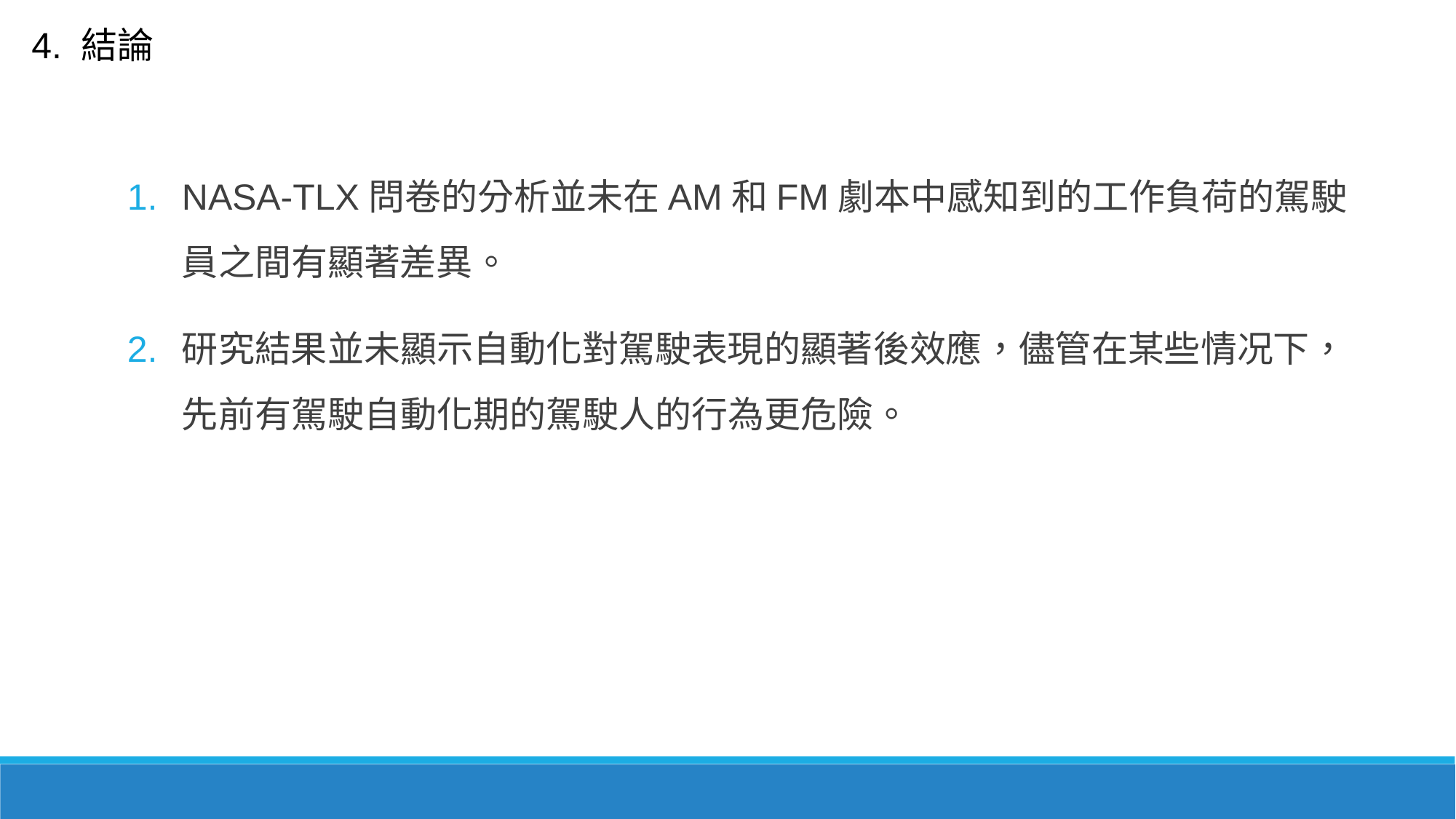

4. 結論
NASA-TLX問卷的分析並未在AM和FM劇本中感知到的工作負荷的駕駛員之間有顯著差異。
研究結果並未顯示自動化對駕駛表現的顯著後效應，儘管在某些情况下，先前有駕駛自動化期的駕駛人的行為更危險。